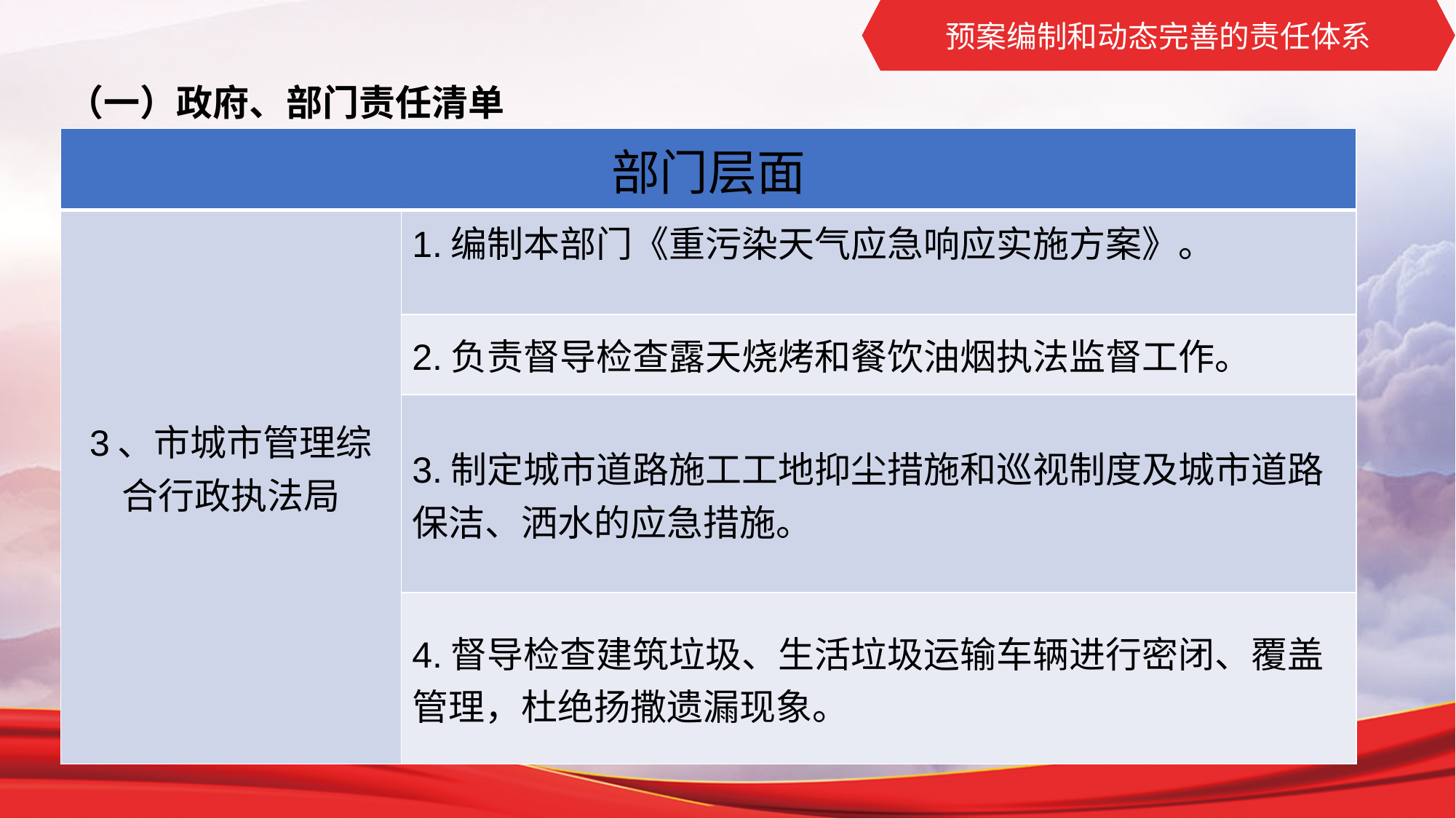

预案编制和动态完善的责任体系
（一）政府、部门责任清单
| 部门层面 |  |
| --- | --- |
| 3、市城市管理综合行政执法局 | 1.编制本部门《重污染天气应急响应实施方案》。 |
|  | 2.负责督导检查露天烧烤和餐饮油烟执法监督工作。 |
|  | 3.制定城市道路施工工地抑尘措施和巡视制度及城市道路保洁、洒水的应急措施。 |
|  | 4.督导检查建筑垃圾、生活垃圾运输车辆进行密闭、覆盖管理，杜绝扬撒遗漏现象。 |